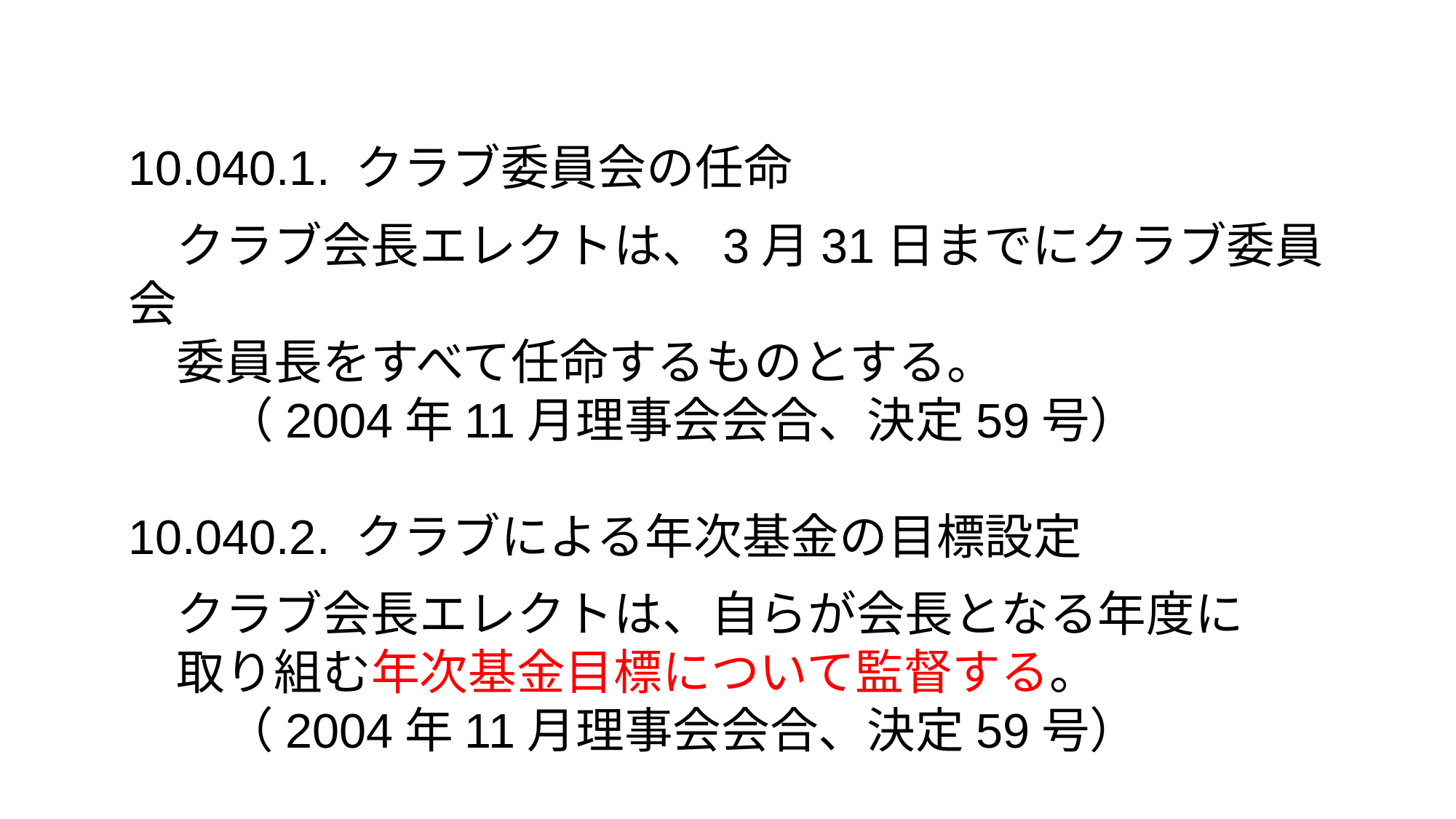

10.040.1. クラブ委員会の任命

　クラブ会長エレクトは、3月31日までにクラブ委員会
　委員長をすべて任命するものとする。
　　（2004年11月理事会会合、決定59号）

10.040.2. クラブによる年次基金の目標設定

　クラブ会長エレクトは、自らが会長となる年度に
　取り組む年次基金目標について監督する。
　　（2004年11月理事会会合、決定59号）